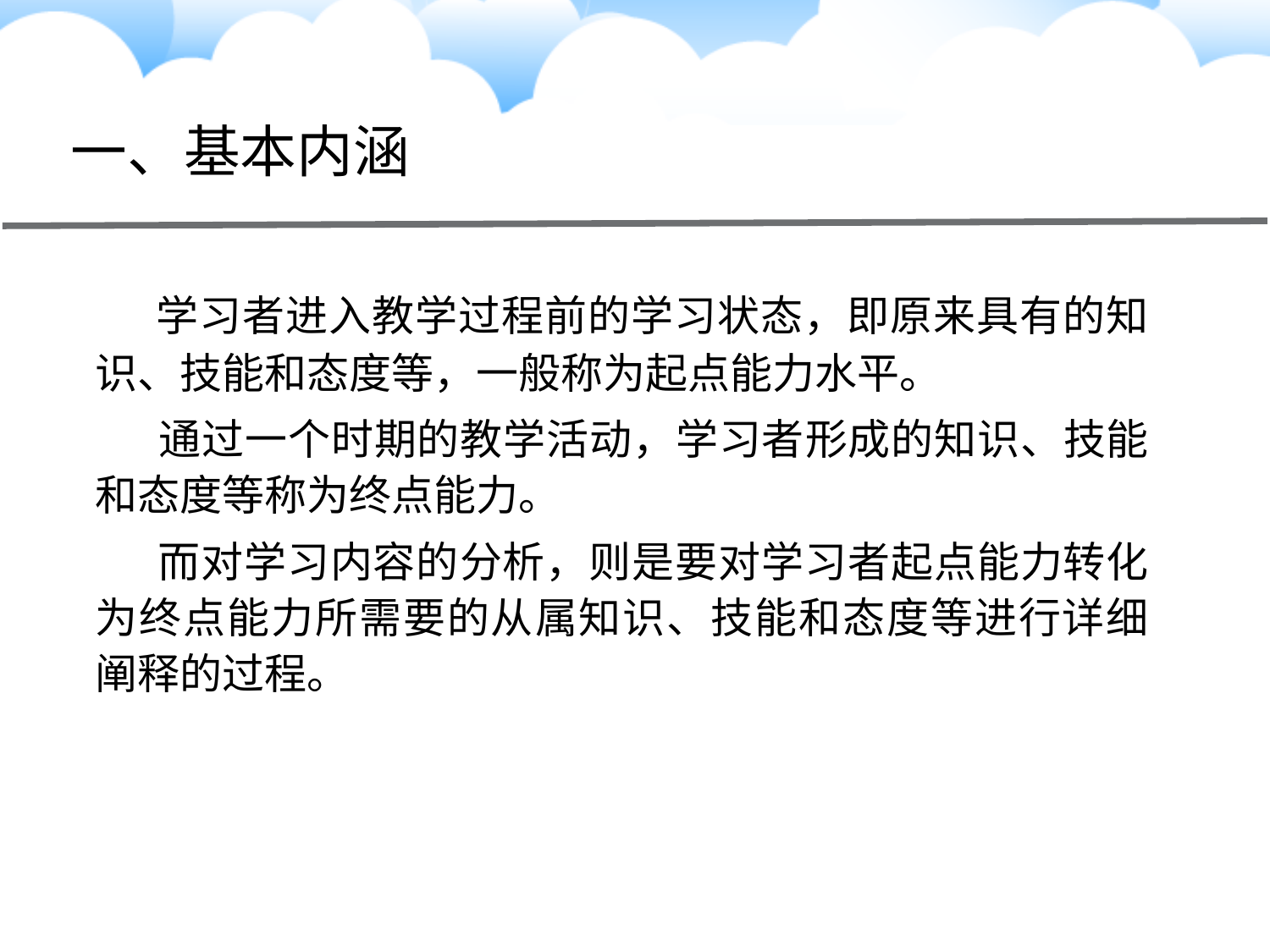

# 一、基本内涵
　 学习者进入教学过程前的学习状态，即原来具有的知识、技能和态度等，一般称为起点能力水平。
　  通过一个时期的教学活动，学习者形成的知识、技能和态度等称为终点能力。
     而对学习内容的分析，则是要对学习者起点能力转化为终点能力所需要的从属知识、技能和态度等进行详细阐释的过程。